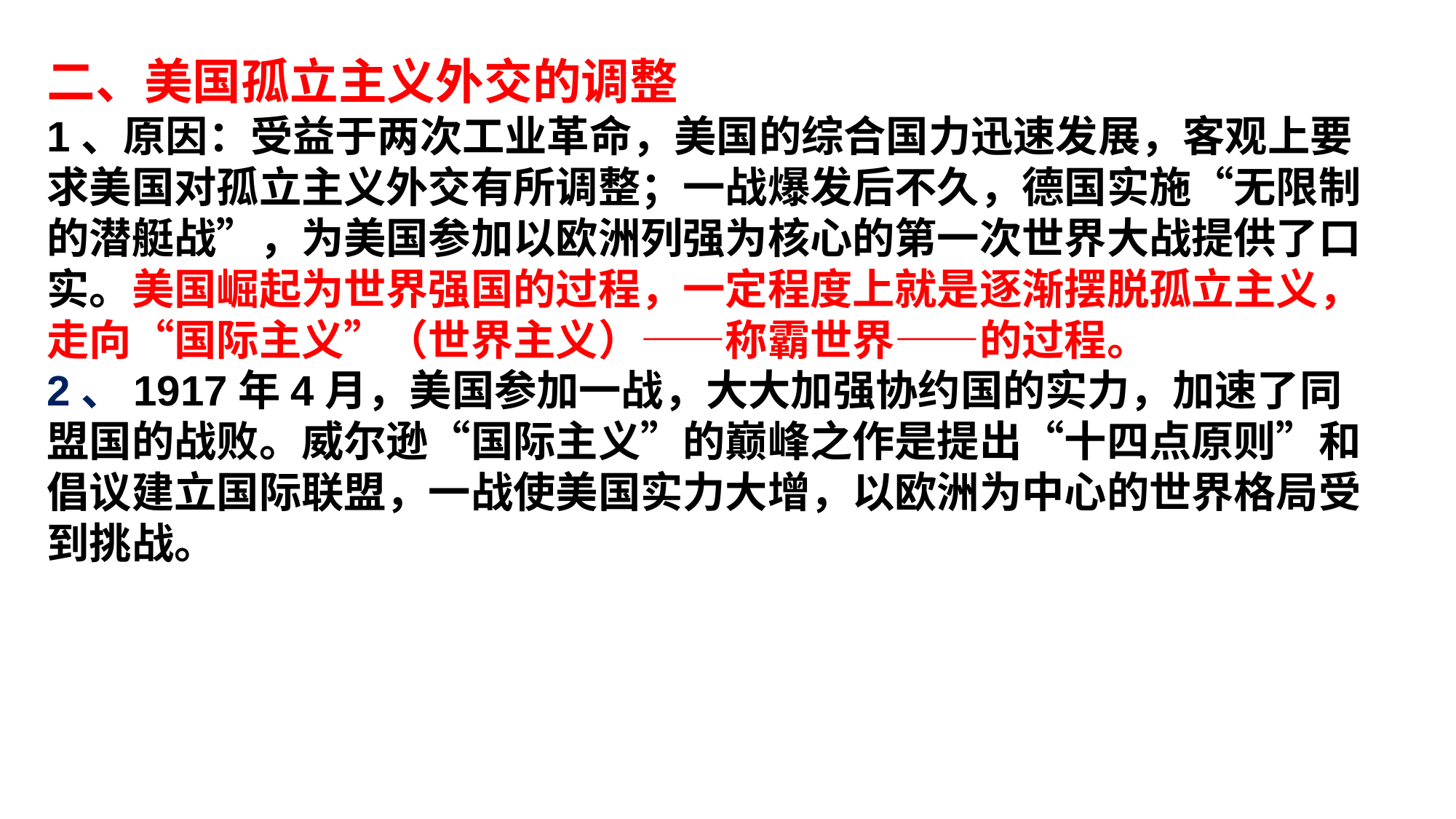

二、美国孤立主义外交的调整
1、原因：受益于两次工业革命，美国的综合国力迅速发展，客观上要求美国对孤立主义外交有所调整；一战爆发后不久，德国实施“无限制的潜艇战”，为美国参加以欧洲列强为核心的第一次世界大战提供了口实。美国崛起为世界强国的过程，一定程度上就是逐渐摆脱孤立主义，走向“国际主义”（世界主义）——称霸世界——的过程。
2、1917年4月，美国参加一战，大大加强协约国的实力，加速了同盟国的战败。威尔逊“国际主义”的巅峰之作是提出“十四点原则”和倡议建立国际联盟，一战使美国实力大增，以欧洲为中心的世界格局受到挑战。